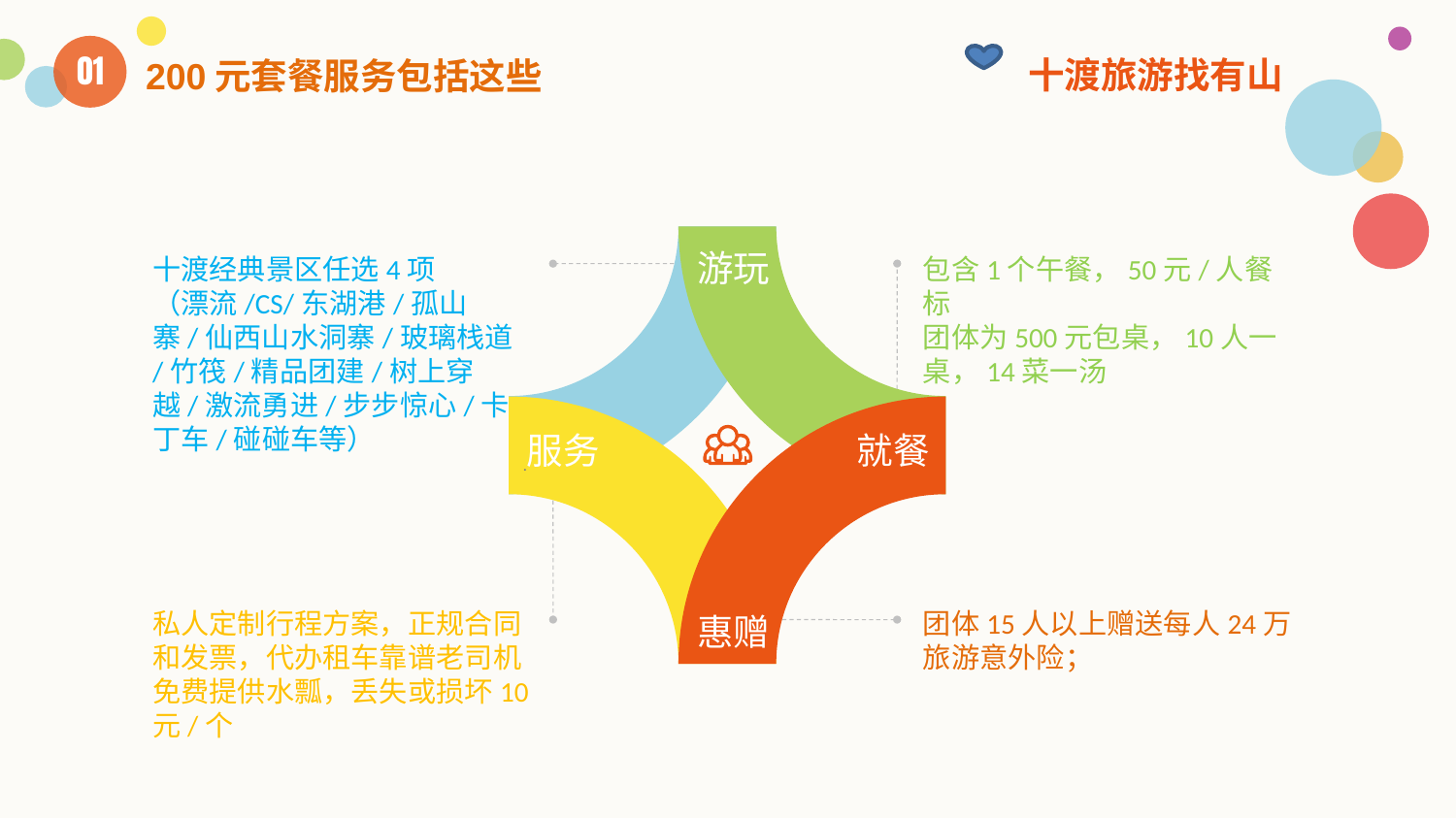

十渡旅游找有山
01
200元套餐服务包括这些

游玩
十渡经典景区任选4项
（漂流/CS/东湖港/孤山寨/仙西山水洞寨/玻璃栈道/竹筏/精品团建/树上穿越/激流勇进/步步惊心/卡丁车/碰碰车等）
.
包含1个午餐，50元/人餐标
团体为500元包桌，10人一桌，14菜一汤

服务
就餐

惠赠
团体15人以上赠送每人24万旅游意外险；
私人定制行程方案，正规合同和发票，代办租车靠谱老司机
免费提供水瓢，丢失或损坏10元/个